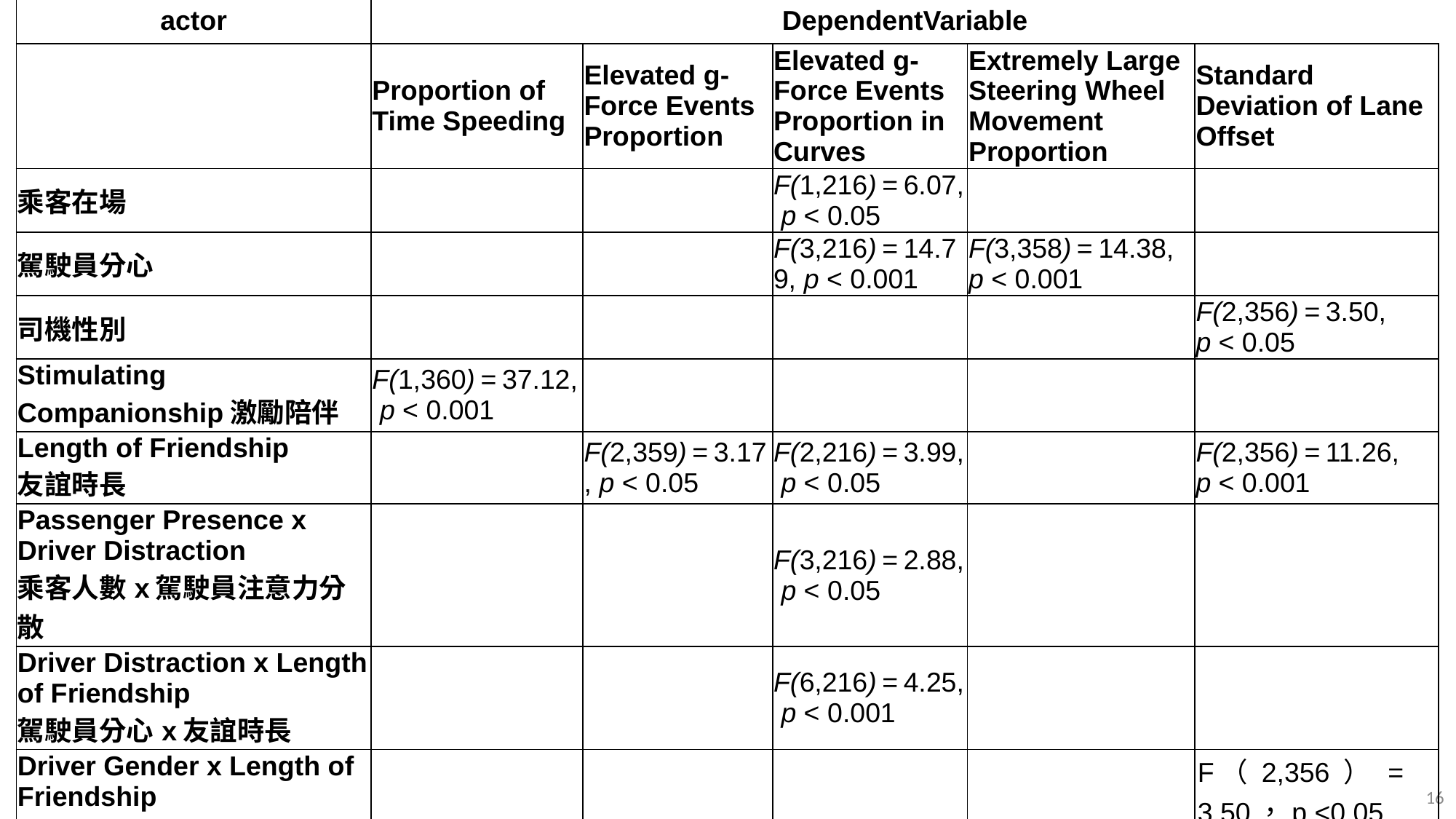

| actor | DependentVariable |  |  |  |  |
| --- | --- | --- | --- | --- | --- |
|  | Proportion of Time Speeding | Elevated g-Force Events Proportion | Elevated g-Force Events Proportion in Curves | Extremely Large Steering Wheel Movement Proportion | Standard Deviation of Lane Offset |
| 乘客在場 |  |  | F(1,216) = 6.07, p < 0.05 |  |  |
| 駕駛員分心 |  |  | F(3,216) = 14.79, p < 0.001 | F(3,358) = 14.38, p < 0.001 |  |
| 司機性別 |  |  |  |  | F(2,356) = 3.50,  p < 0.05 |
| Stimulating Companionship激勵陪伴 | F(1,360) = 37.12, p < 0.001 |  |  |  |  |
| Length of Friendship 友誼時長 |  | F(2,359) = 3.17, p < 0.05 | F(2,216) = 3.99, p < 0.05 |  | F(2,356) = 11.26,  p < 0.001 |
| Passenger Presence x Driver Distraction 乘客人數x駕駛員注意力分散 |  |  | F(3,216) = 2.88, p < 0.05 |  |  |
| Driver Distraction x Length of Friendship 駕駛員分心x友誼時長 |  |  | F(6,216) = 4.25, p < 0.001 |  |  |
| Driver Gender x Length of Friendship 司機性別x友誼時長 |  |  |  |  | F（ 2,356 ）  = 3.50，p <0.05 |
16